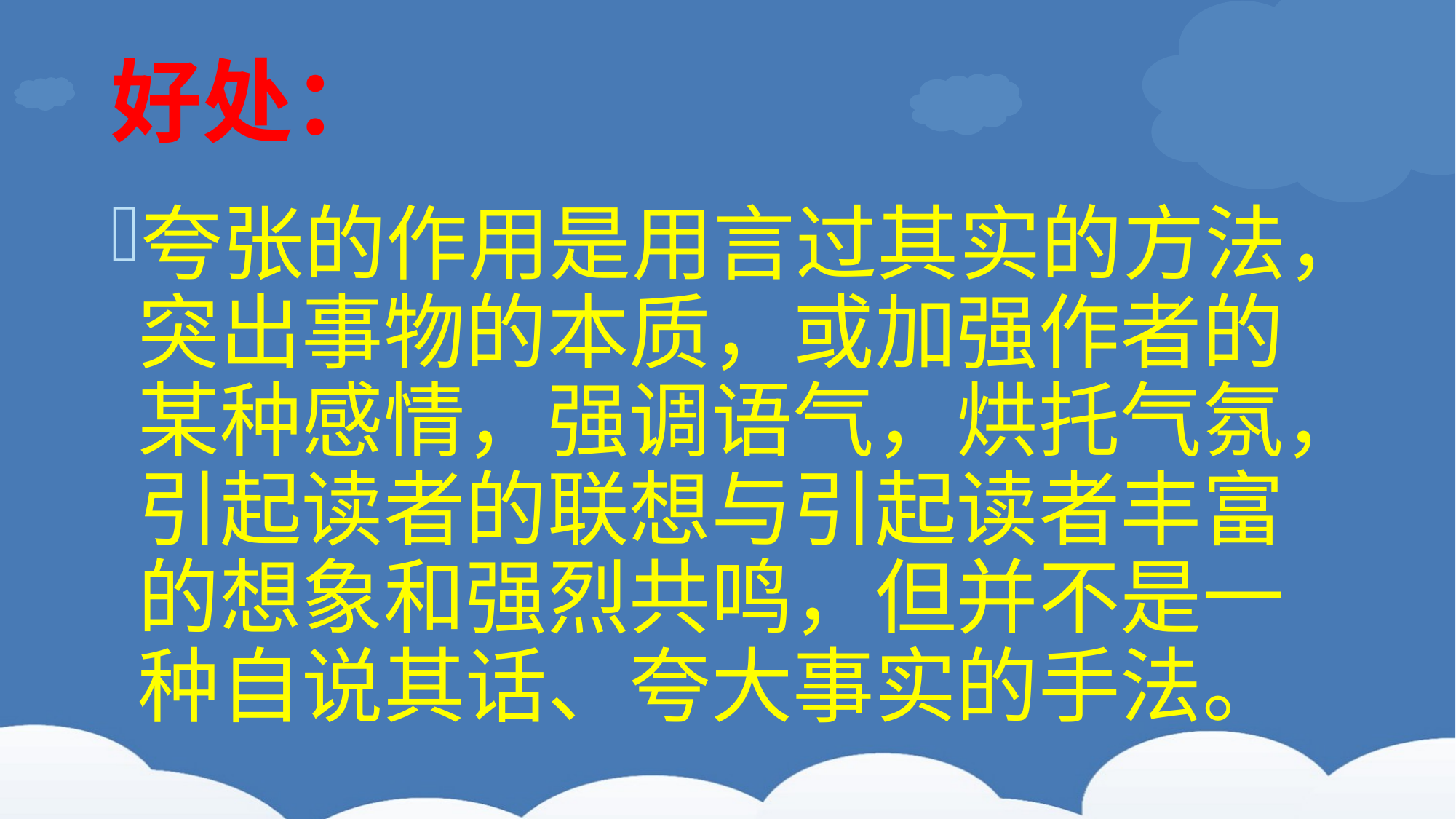

# 好处：
夸张的作用是用言过其实的方法，突出事物的本质，或加强作者的某种感情，强调语气，烘托气氛，引起读者的联想与引起读者丰富的想象和强烈共鸣，但并不是一种自说其话、夸大事实的手法。